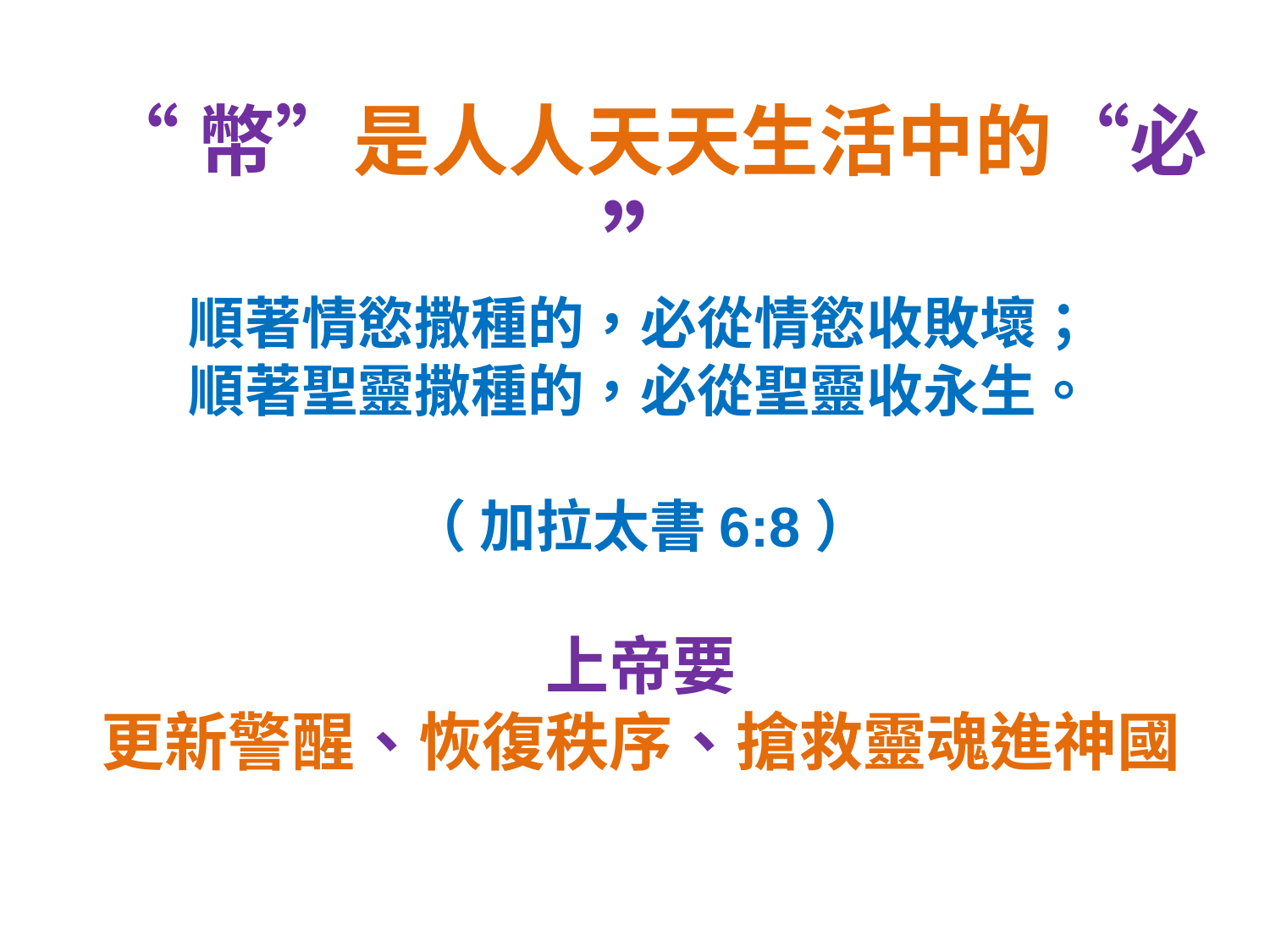

“幣”是人人天天生活中的“必”
順著情慾撒種的，必從情慾收敗壞；
順著聖靈撒種的，必從聖靈收永生。

（ 加拉太書6:8）

上帝要
更新警醒、恢復秩序、搶救靈魂進神國
数字时代神的蓝图｜命・钱・爱